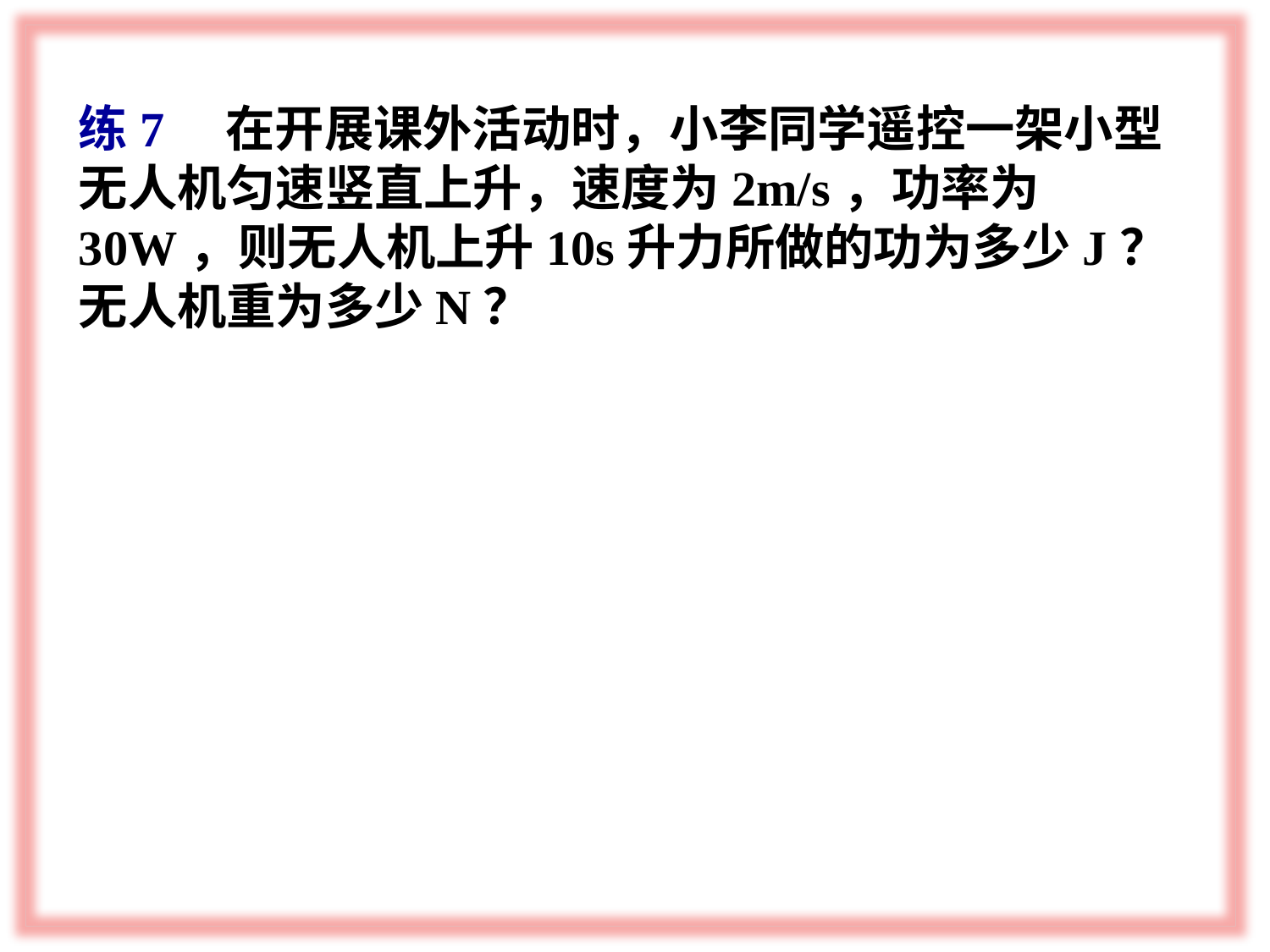

练7　在开展课外活动时，小李同学遥控一架小型无人机匀速竖直上升，速度为2m/s，功率为30W，则无人机上升10s升力所做的功为多少J？无人机重为多少N？